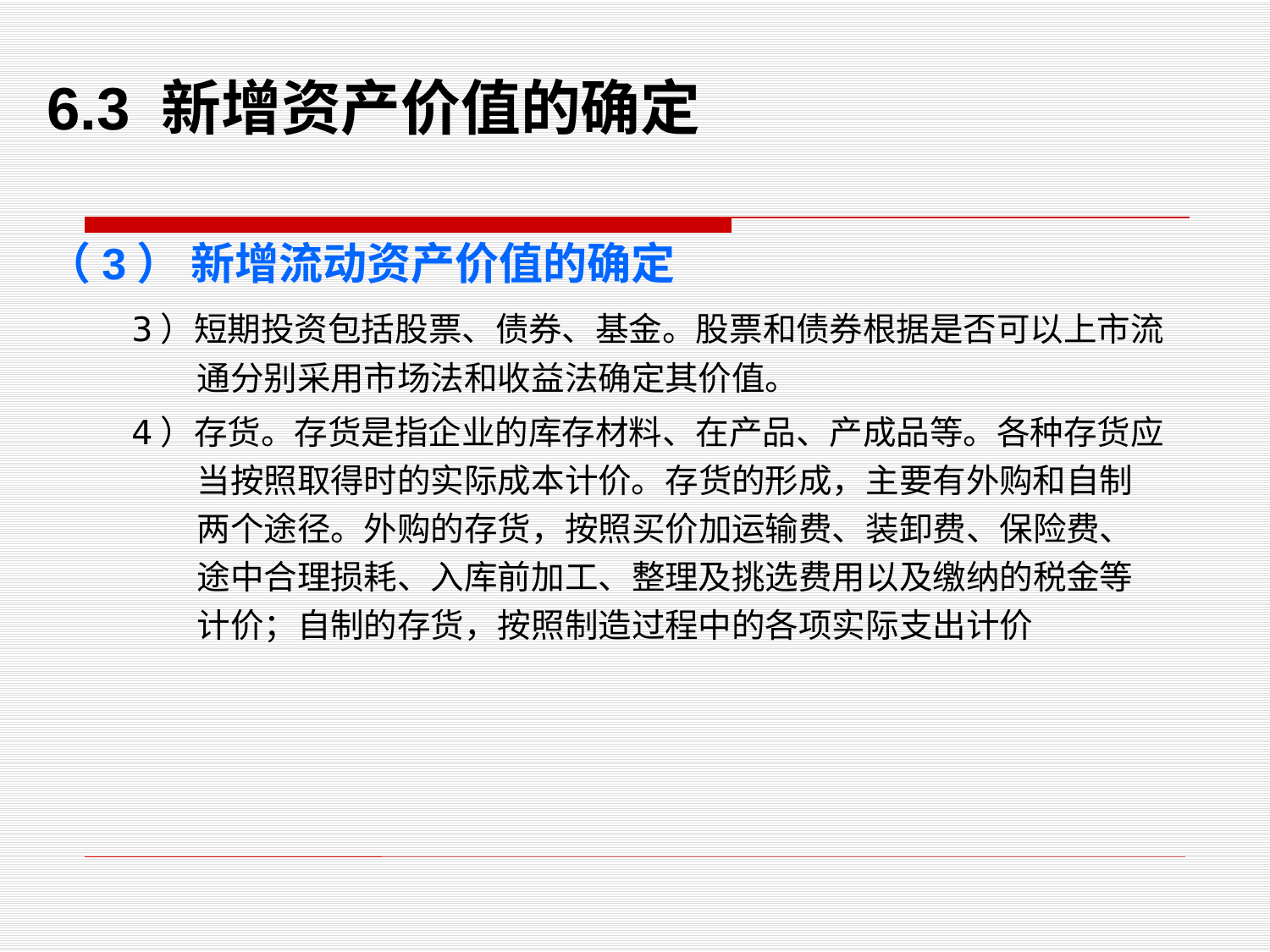

6.3 新增资产价值的确定
# （3） 新增流动资产价值的确定
3）短期投资包括股票、债券、基金。股票和债券根据是否可以上市流通分别采用市场法和收益法确定其价值。
4）存货。存货是指企业的库存材料、在产品、产成品等。各种存货应当按照取得时的实际成本计价。存货的形成，主要有外购和自制两个途径。外购的存货，按照买价加运输费、装卸费、保险费、途中合理损耗、入库前加工、整理及挑选费用以及缴纳的税金等计价；自制的存货，按照制造过程中的各项实际支出计价